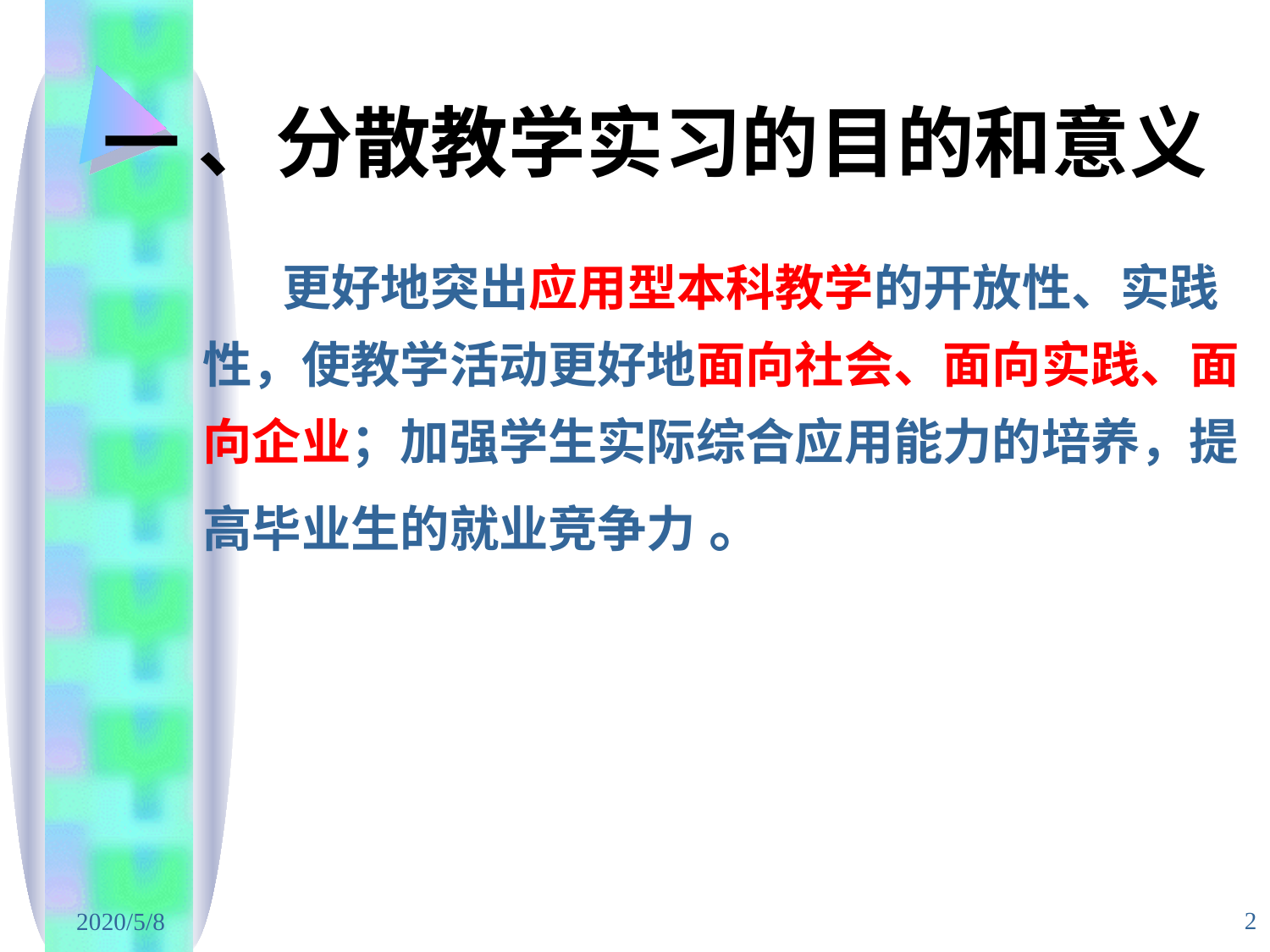

# 一 、分散教学实习的目的和意义
      更好地突出应用型本科教学的开放性、实践性，使教学活动更好地面向社会、面向实践、面向企业；加强学生实际综合应用能力的培养，提高毕业生的就业竞争力 。
2
2020/5/8